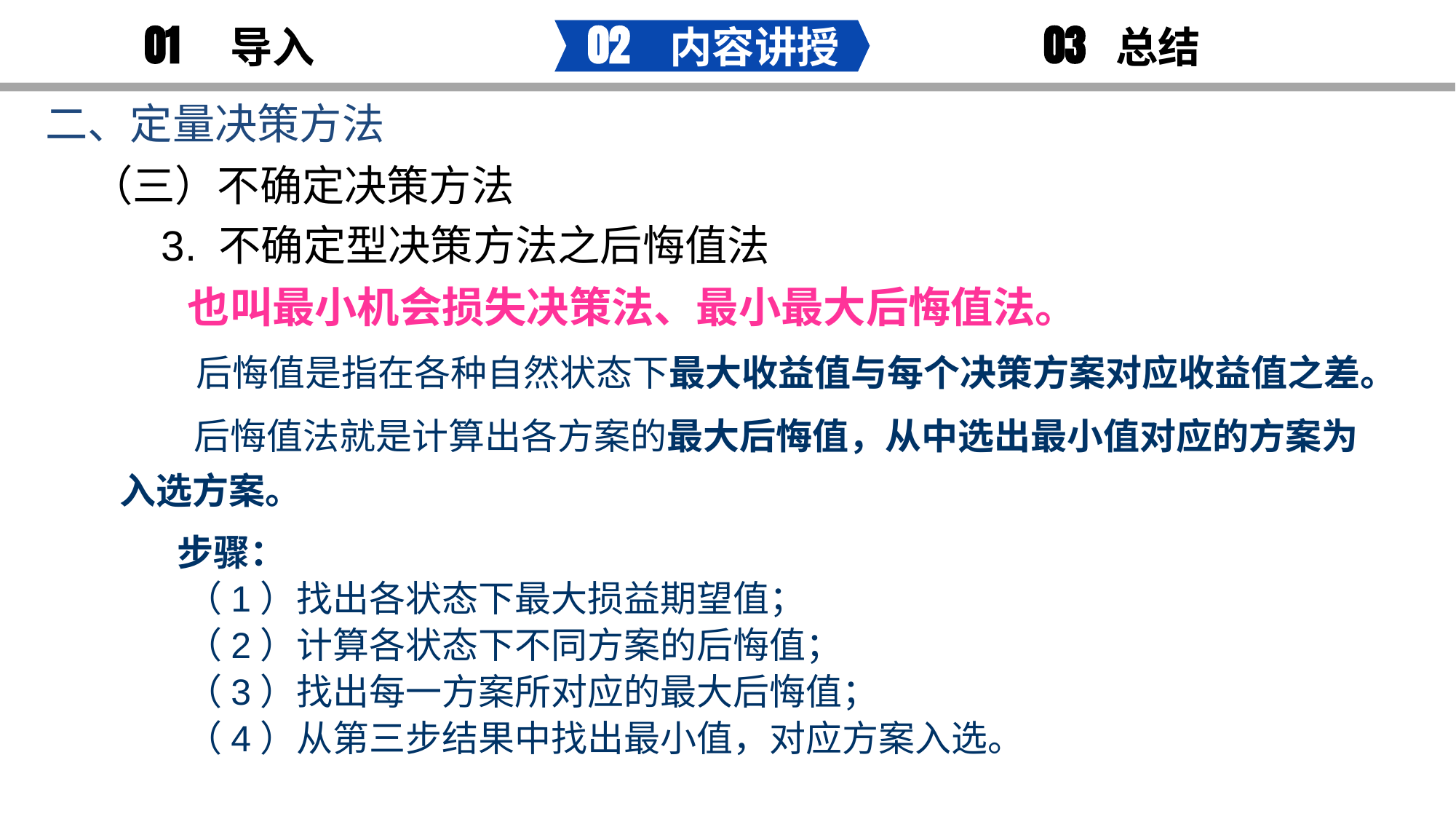

02   内容讲授
03  总结
01    导入

二、定量决策方法
明 年 工 作 计 划
（三）不确定决策方法
      3. 不确定型决策方法之后悔值法

      也叫最小机会损失决策法、最小最大后悔值法。
       后悔值是指在各种自然状态下最大收益值与每个决策方案对应收益值之差。
        后悔值法就是计算出各方案的最大后悔值，从中选出最小值对应的方案为入选方案。
      步骤：
       （1）找出各状态下最大损益期望值；
       （2）计算各状态下不同方案的后悔值；
       （3）找出每一方案所对应的最大后悔值；
       （4）从第三步结果中找出最小值，对应方案入选。